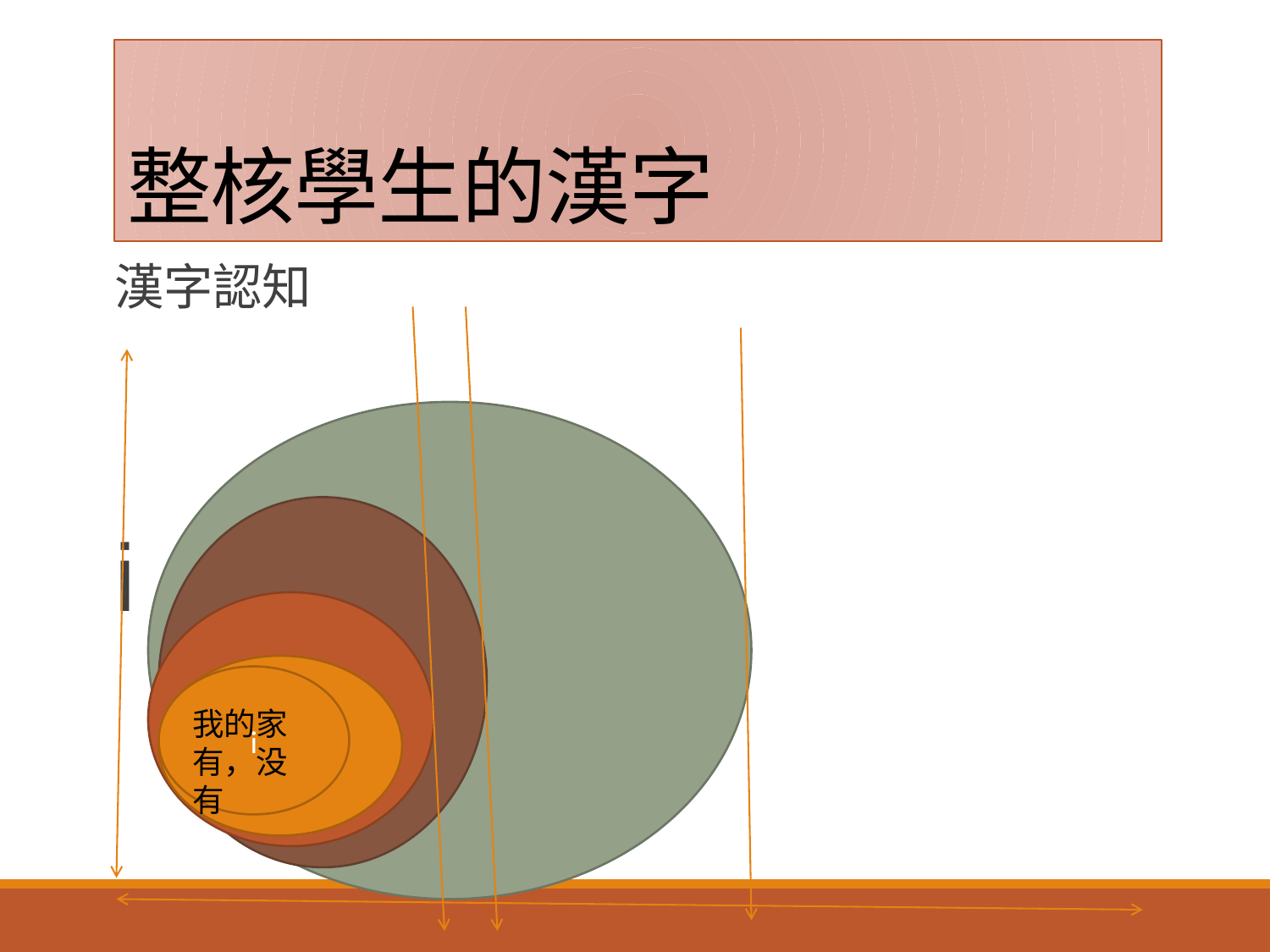

# 整核學生的漢字
漢字認知

i
iii

i
我的家
有，没有